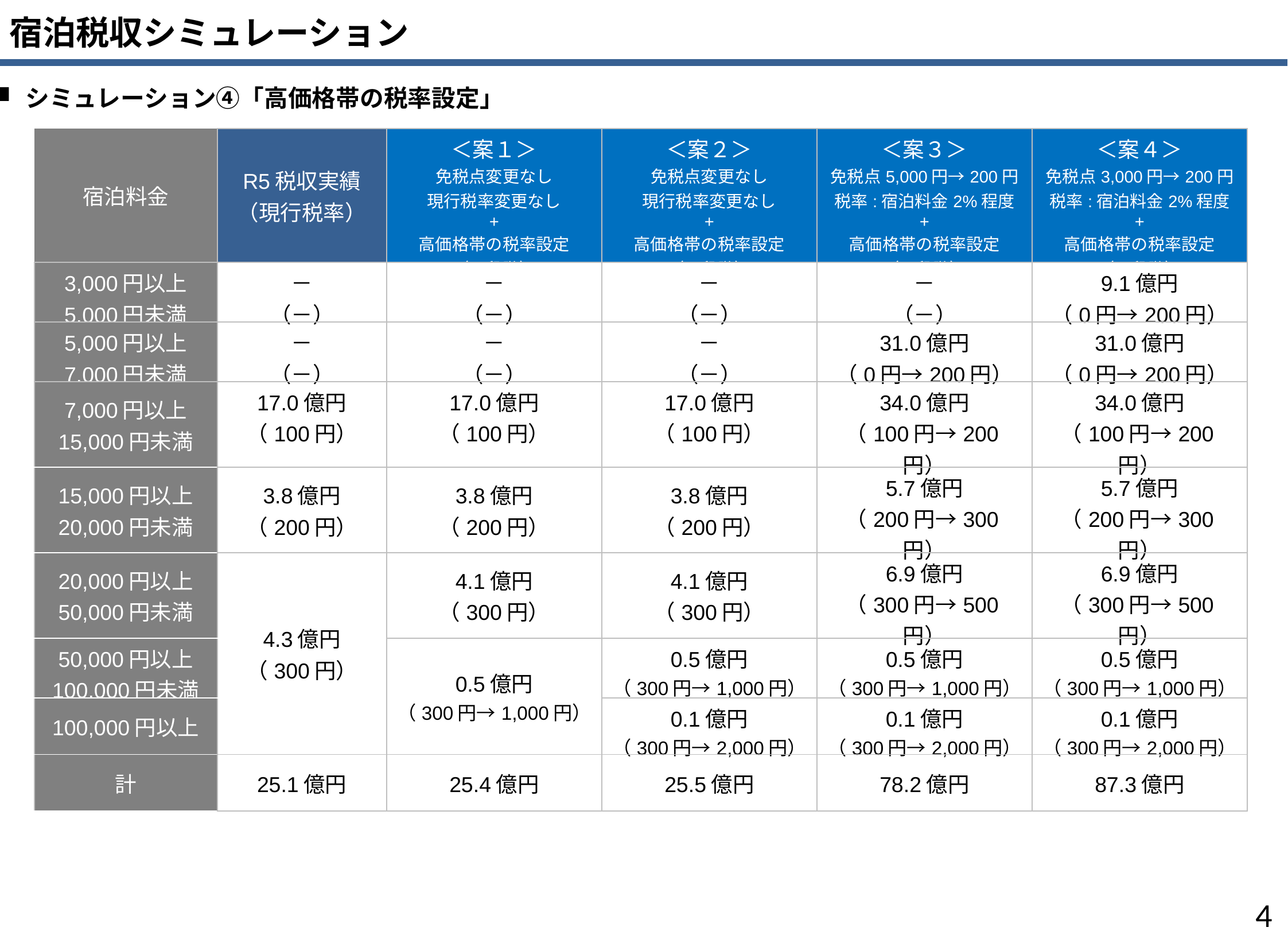

宿泊税収シミュレーション

シミュレーション④「高価格帯の税率設定」
| 宿泊料金 | R5税収実績 （現行税率） | ＜案１＞ 免税点変更なし 現行税率変更なし + 高価格帯の税率設定 （１段階） | ＜案２＞ 免税点変更なし 現行税率変更なし + 高価格帯の税率設定 （２段階） | ＜案３＞ 免税点5,000円→200円 税率:宿泊料金2%程度 + 高価格帯の税率設定 （２段階） | ＜案４＞ 免税点3,000円→200円 税率:宿泊料金2%程度 + 高価格帯の税率設定 （２段階） |
| --- | --- | --- | --- | --- | --- |
| 3,000円以上 5,000円未満 | － （－） | － （－） | － （－） | － （－） | 9.1億円 （0円→200円） |
| 5,000円以上 7,000円未満 | － （－） | － （－） | － （－） | 31.0億円 （0円→200円） | 31.0億円 （0円→200円） |
| 7,000円以上 15,000円未満 | 17.0億円 （100円） | 17.0億円 （100円） | 17.0億円 （100円） | 34.0億円 （100円→200円） | 34.0億円 （100円→200円） |
| 15,000円以上 20,000円未満 | 3.8億円 （200円） | 3.8億円 （200円） | 3.8億円 （200円） | 5.7億円 （200円→300円） | 5.7億円 （200円→300円） |
| 20,000円以上 50,000円未満 | 4.3億円 （300円） | 4.1億円 （300円） | 4.1億円 （300円） | 6.9億円 （300円→500円） | 6.9億円 （300円→500円） |
| 50,000円以上 100,000円未満 |  | 0.5億円 （300円→1,000円） | 0.5億円 （300円→1,000円） | 0.5億円 （300円→1,000円） | 0.5億円 （300円→1,000円） |
| 100,000円以上 |  |  | 0.1億円 （300円→2,000円） | 0.1億円 （300円→2,000円） | 0.1億円 （300円→2,000円） |
| 計 | 25.1億円 | 25.4億円 | 25.5億円 | 78.2億円 | 87.3億円 |
4